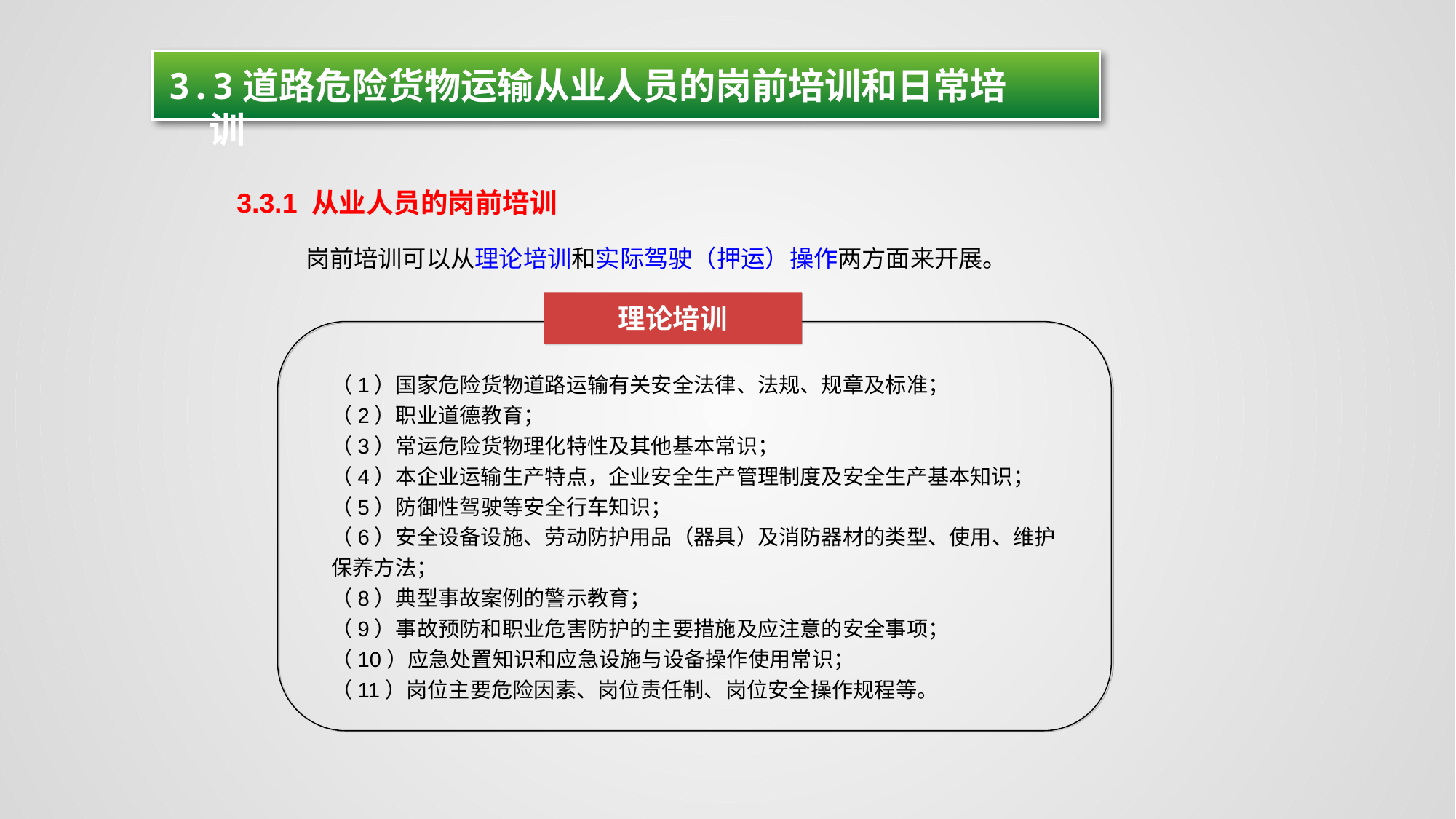

3.3道路危险货物运输从业人员的岗前培训和日常培训
3.3.1 从业人员的岗前培训
岗前培训可以从理论培训和实际驾驶（押运）操作两方面来开展。
理论培训

（1）国家危险货物道路运输有关安全法律、法规、规章及标准；
（2）职业道德教育；
（3）常运危险货物理化特性及其他基本常识；
（4）本企业运输生产特点，企业安全生产管理制度及安全生产基本知识；
（5）防御性驾驶等安全行车知识；
（6）安全设备设施、劳动防护用品（器具）及消防器材的类型、使用、维护保养方法；
（8）典型事故案例的警示教育；
（9）事故预防和职业危害防护的主要措施及应注意的安全事项；
（10）应急处置知识和应急设施与设备操作使用常识；
（11）岗位主要危险因素、岗位责任制、岗位安全操作规程等。